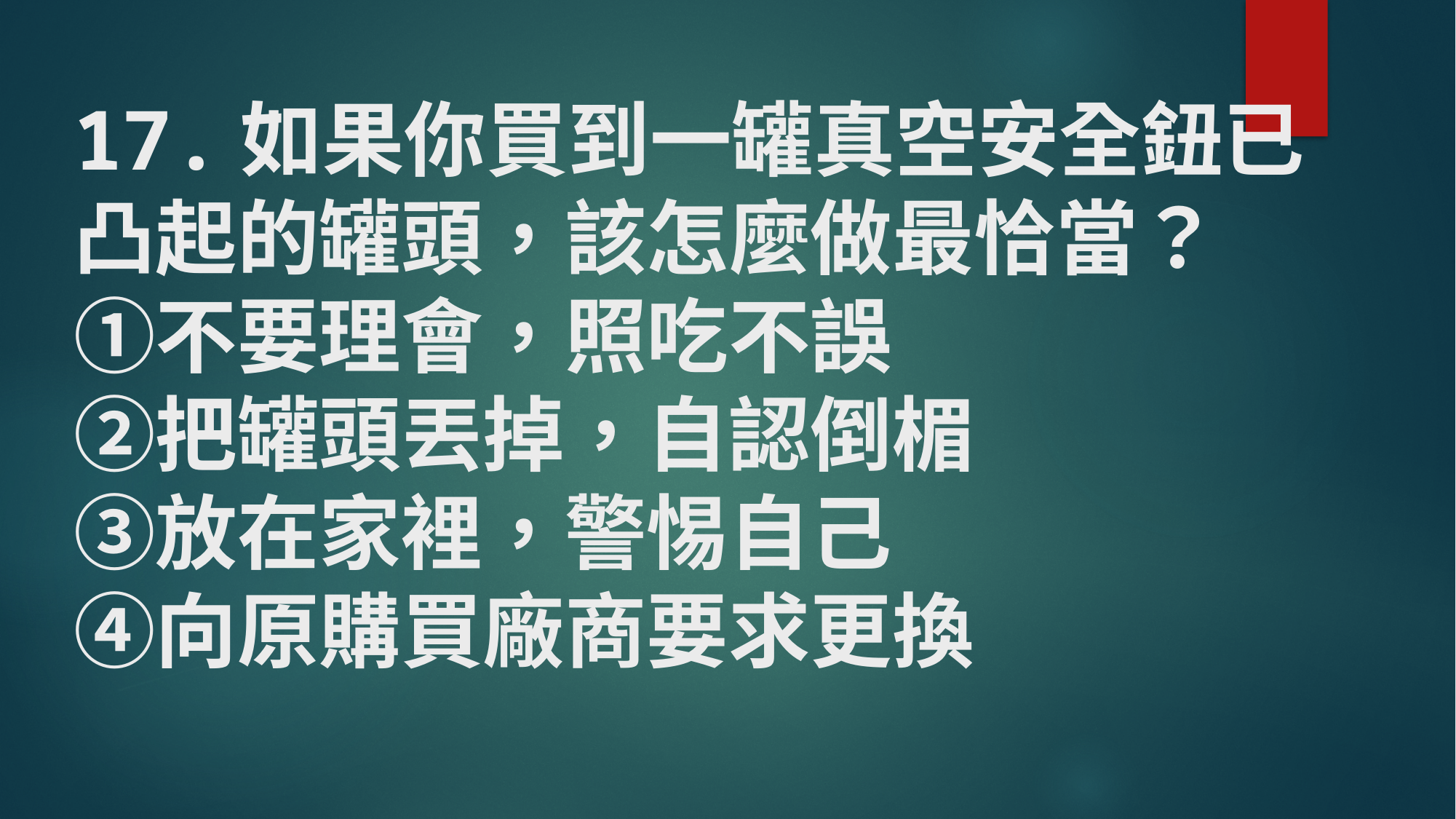

# 17.如果你買到一罐真空安全鈕已凸起的罐頭，該怎麼做最恰當？ ①不要理會，照吃不誤 ②把罐頭丟掉，自認倒楣 ③放在家裡，警惕自己 ④向原購買廠商要求更換